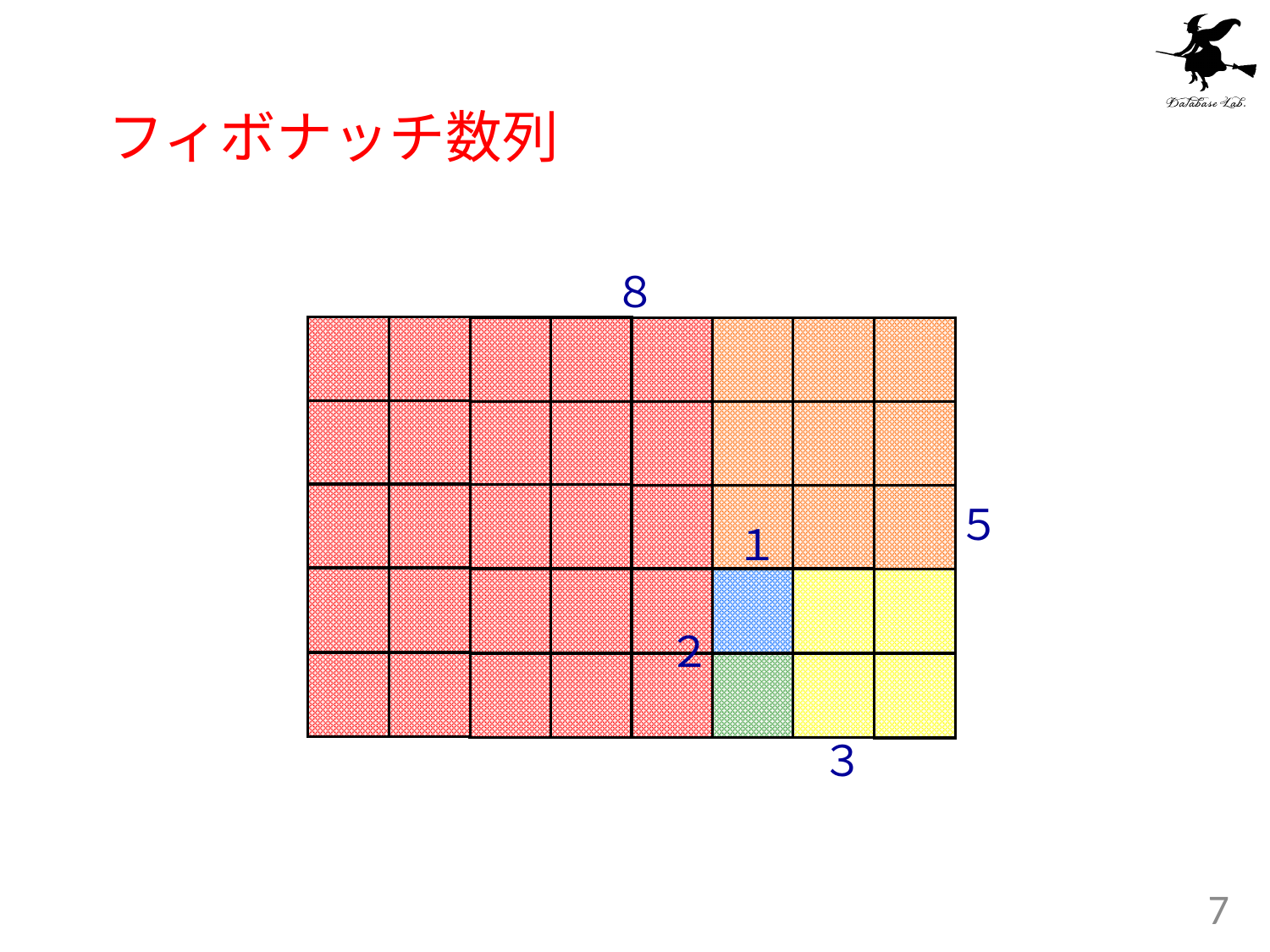

# フィボナッチ数列
８

５
１

２

３
7